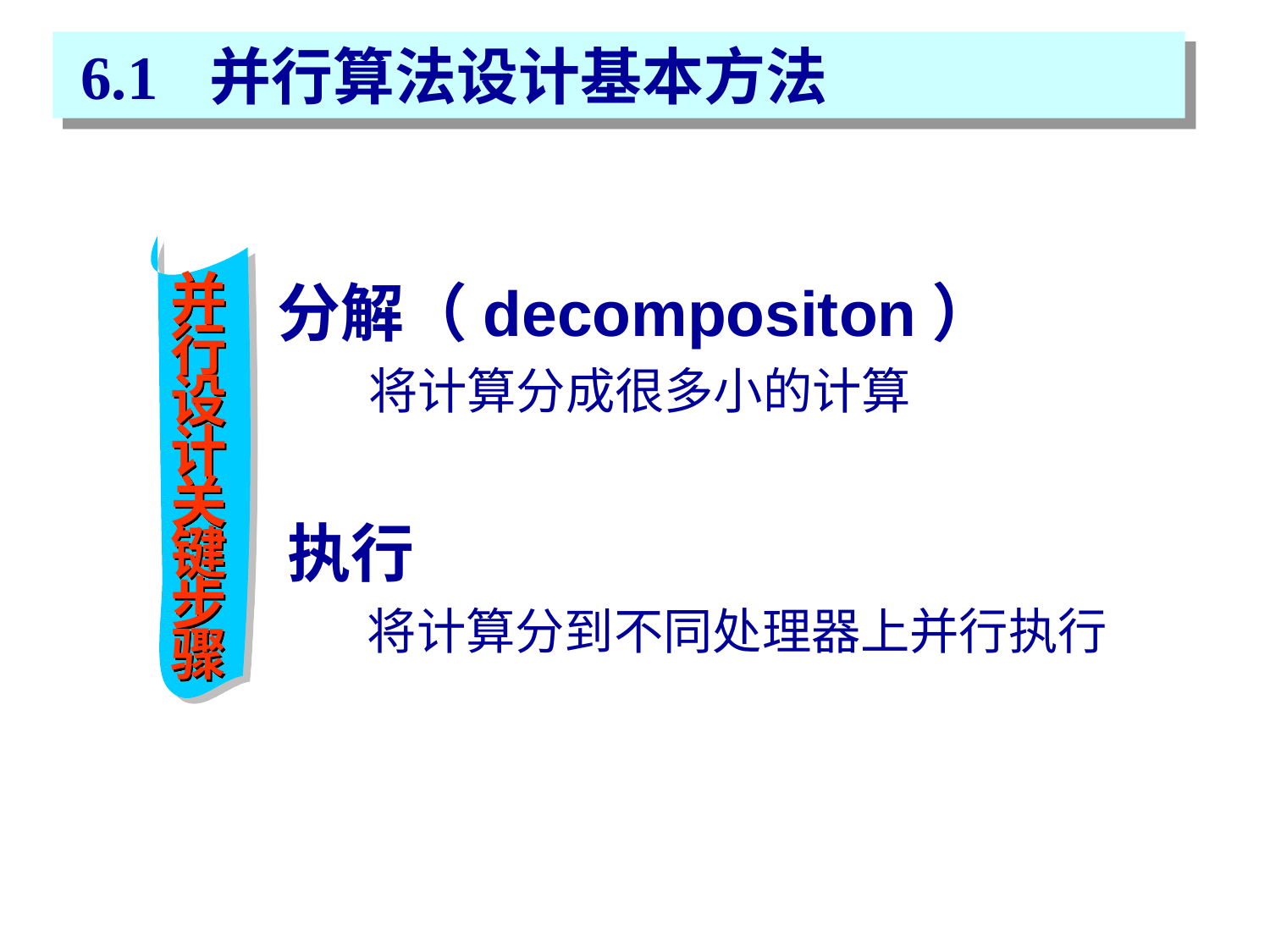

6.1 并行算法设计基本方法

并行设计关键步骤
分解（decompositon）
将计算分成很多小的计算
执行
将计算分到不同处理器上并行执行